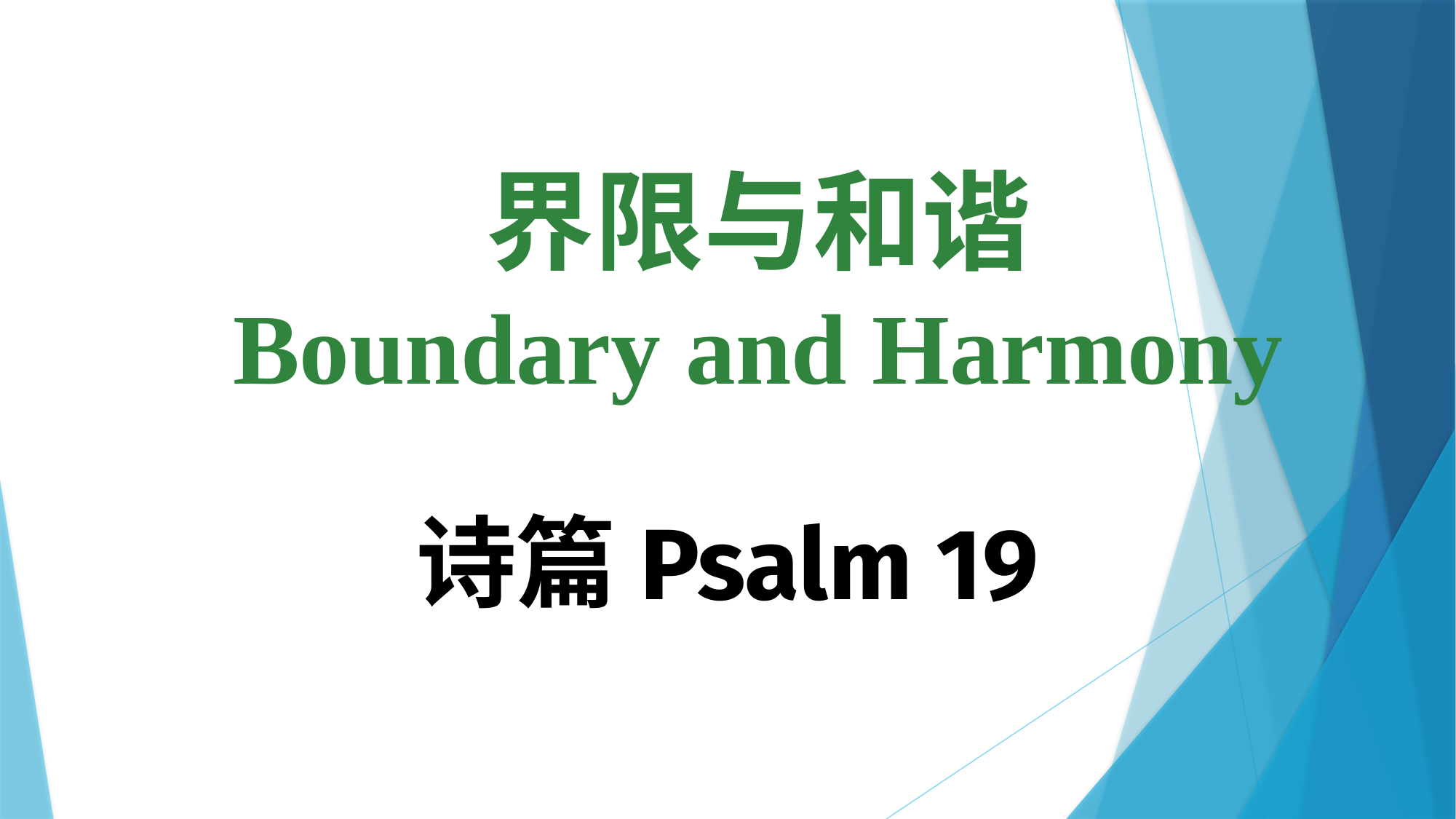

# 界限与和谐 Boundary and Harmony
诗篇Psalm 19